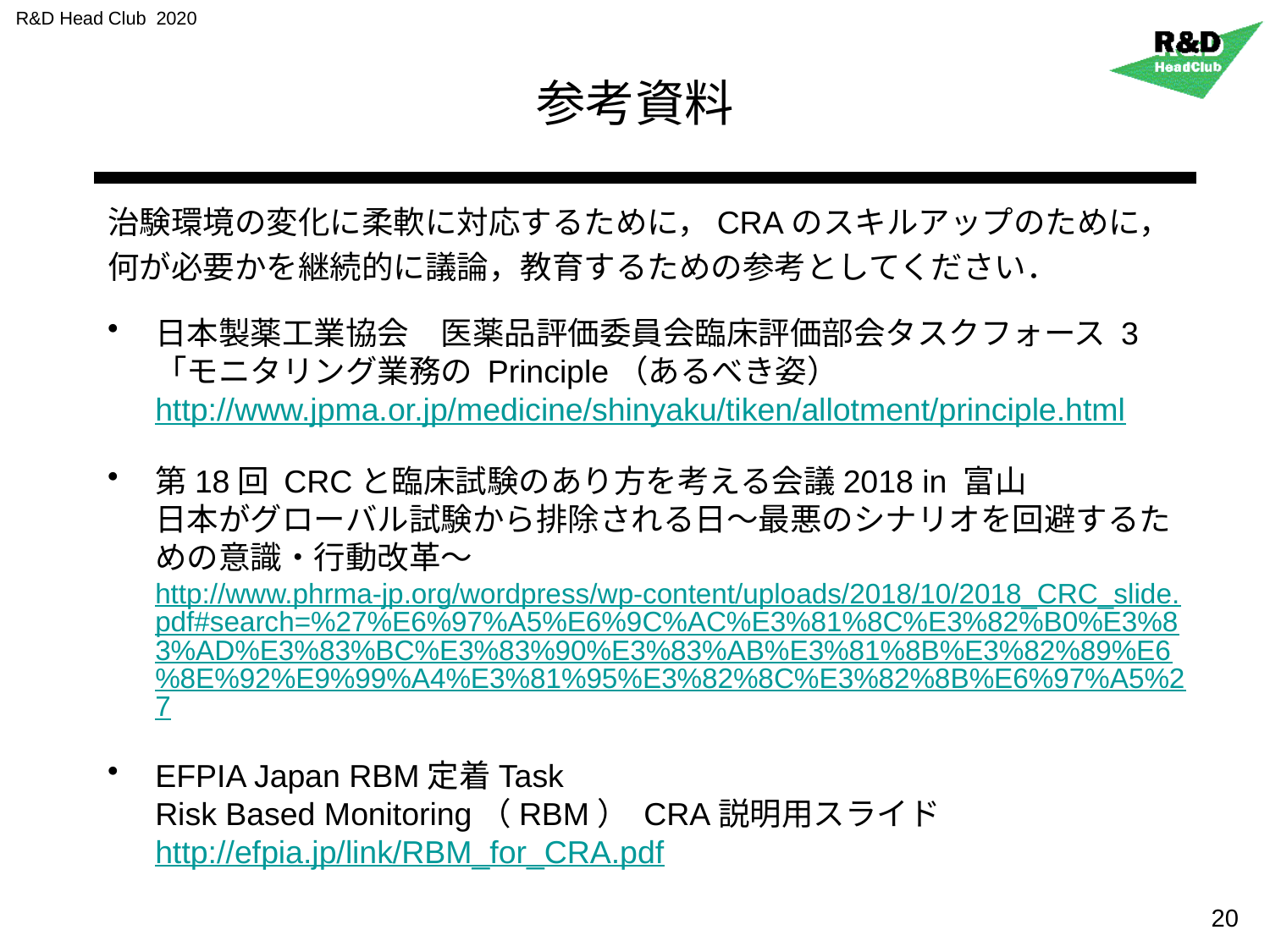

R&D Head Club  2020
# 参考資料
治験環境の変化に柔軟に対応するために，CRAのスキルアップのために，
何が必要かを継続的に議論，教育するための参考としてください．

日本製薬工業協会　医薬品評価委員会臨床評価部会タスクフォース 3
「モニタリング業務の Principle（あるべき姿）
http://www.jpma.or.jp/medicine/shinyaku/tiken/allotment/principle.html

第18回 CRCと臨床試験のあり方を考える会議2018 in 富山
日本がグローバル試験から排除される日～最悪のシナリオを回避するための意識・行動改革～
http://www.phrma-jp.org/wordpress/wp-content/uploads/2018/10/2018_CRC_slide.pdf#search=%27%E6%97%A5%E6%9C%AC%E3%81%8C%E3%82%B0%E3%83%AD%E3%83%BC%E3%83%90%E3%83%AB%E3%81%8B%E3%82%89%E6%8E%92%E9%99%A4%E3%81%95%E3%82%8C%E3%82%8B%E6%97%A5%27

EFPIA Japan RBM定着Task
Risk Based Monitoring（RBM） CRA説明用スライド
http://efpia.jp/link/RBM_for_CRA.pdf

20